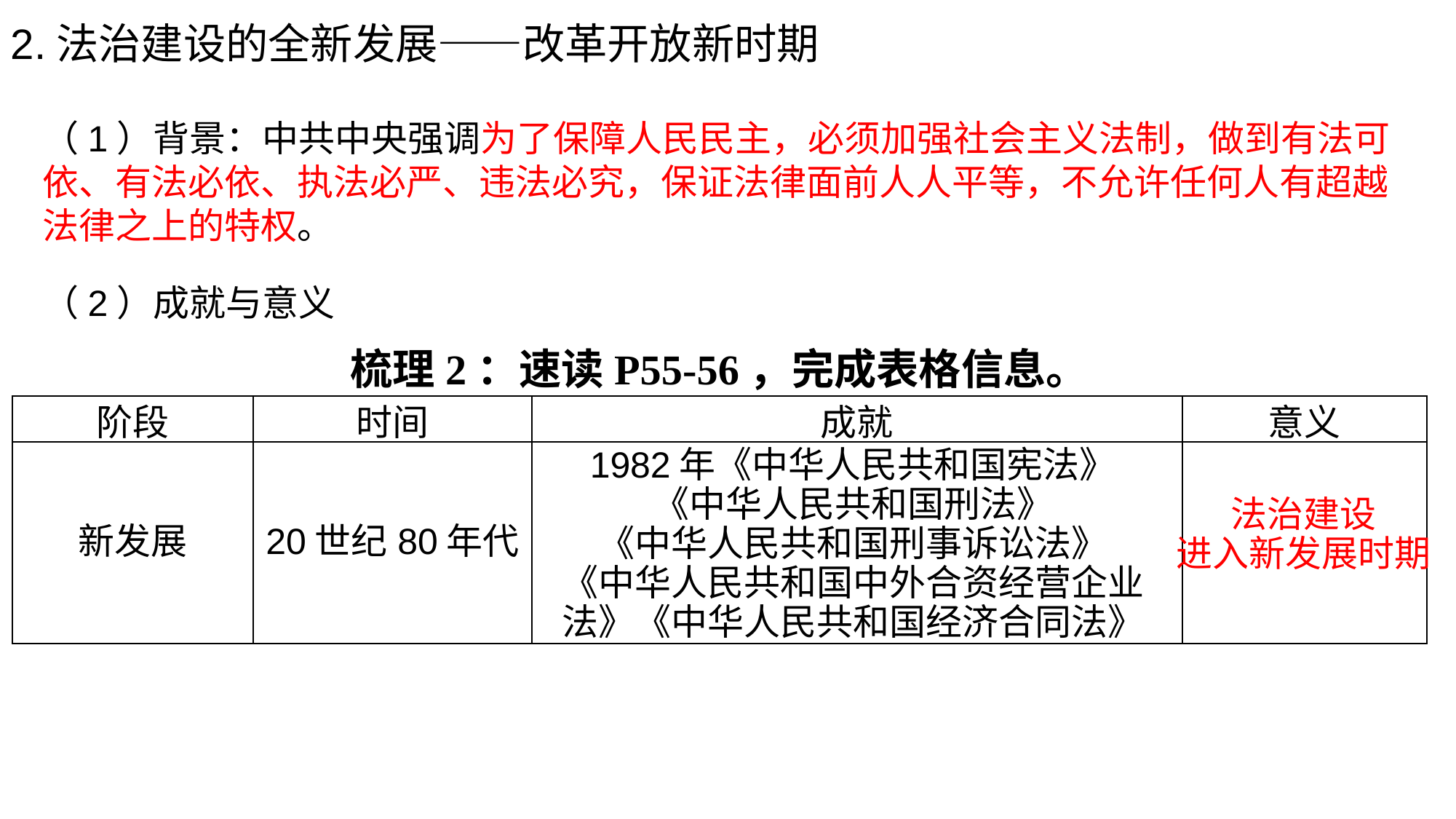

2.法治建设的全新发展——改革开放新时期
（1）背景：中共中央强调为了保障人民民主，必须加强社会主义法制，做到有法可依、有法必依、执法必严、违法必究，保证法律面前人人平等，不允许任何人有超越法律之上的特权。
（2）成就与意义
梳理2：速读P55-56，完成表格信息。
| 阶段 | 时间 | 成就 | 意义 |
| --- | --- | --- | --- |
| 新发展 | 20世纪80年代 |  |  |
1982年《中华人民共和国宪法》
《中华人民共和国刑法》
《中华人民共和国刑事诉讼法》
《中华人民共和国中外合资经营企业法》《中华人民共和国经济合同法》
法治建设
进入新发展时期